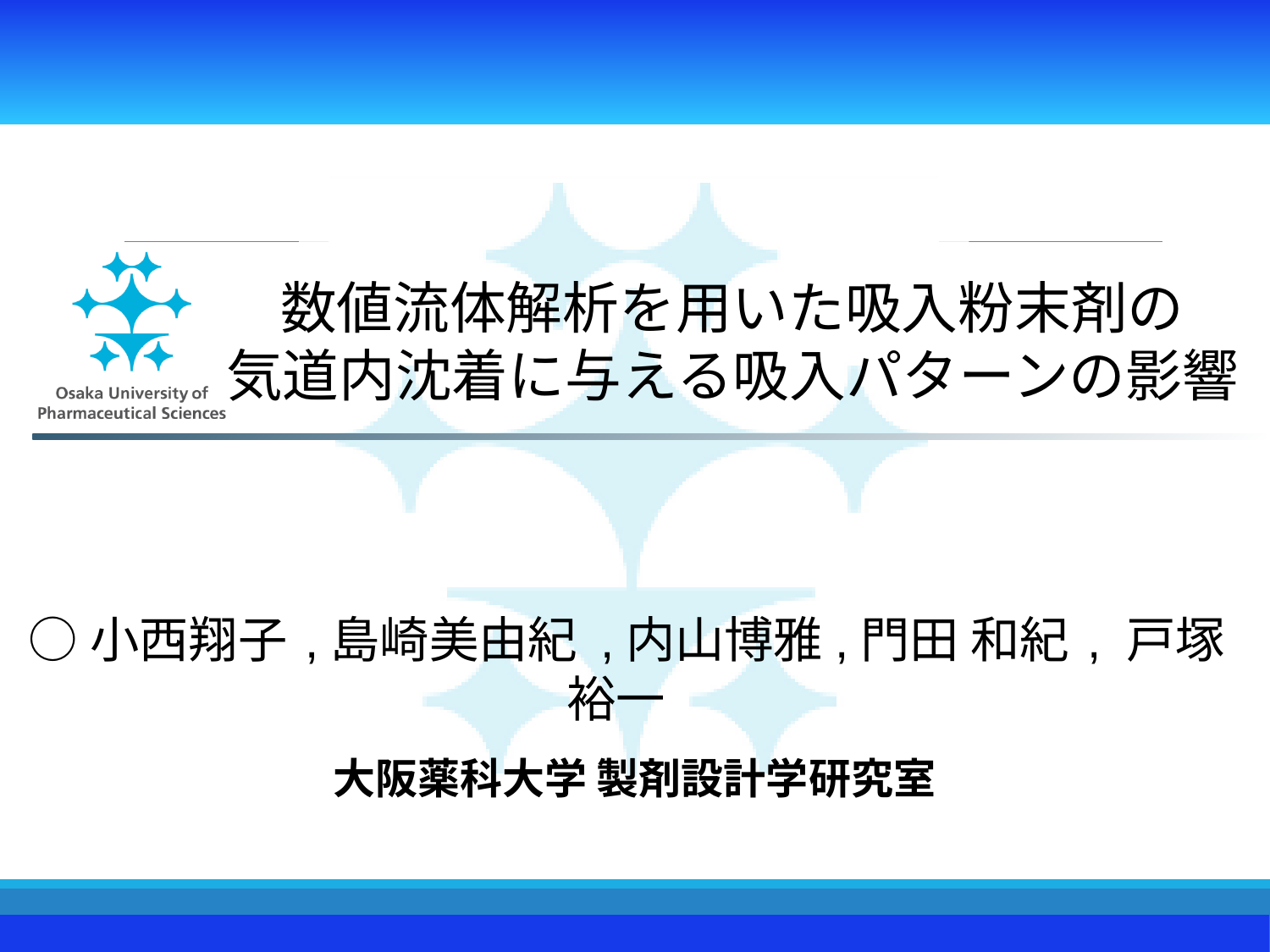

数値流体解析を用いた吸入粉末剤の
気道内沈着に与える吸入パターンの影響
○小西翔子 ,島崎美由紀 ,内山博雅,門田 和紀 , 戸塚 裕一
大阪薬科大学 製剤設計学研究室